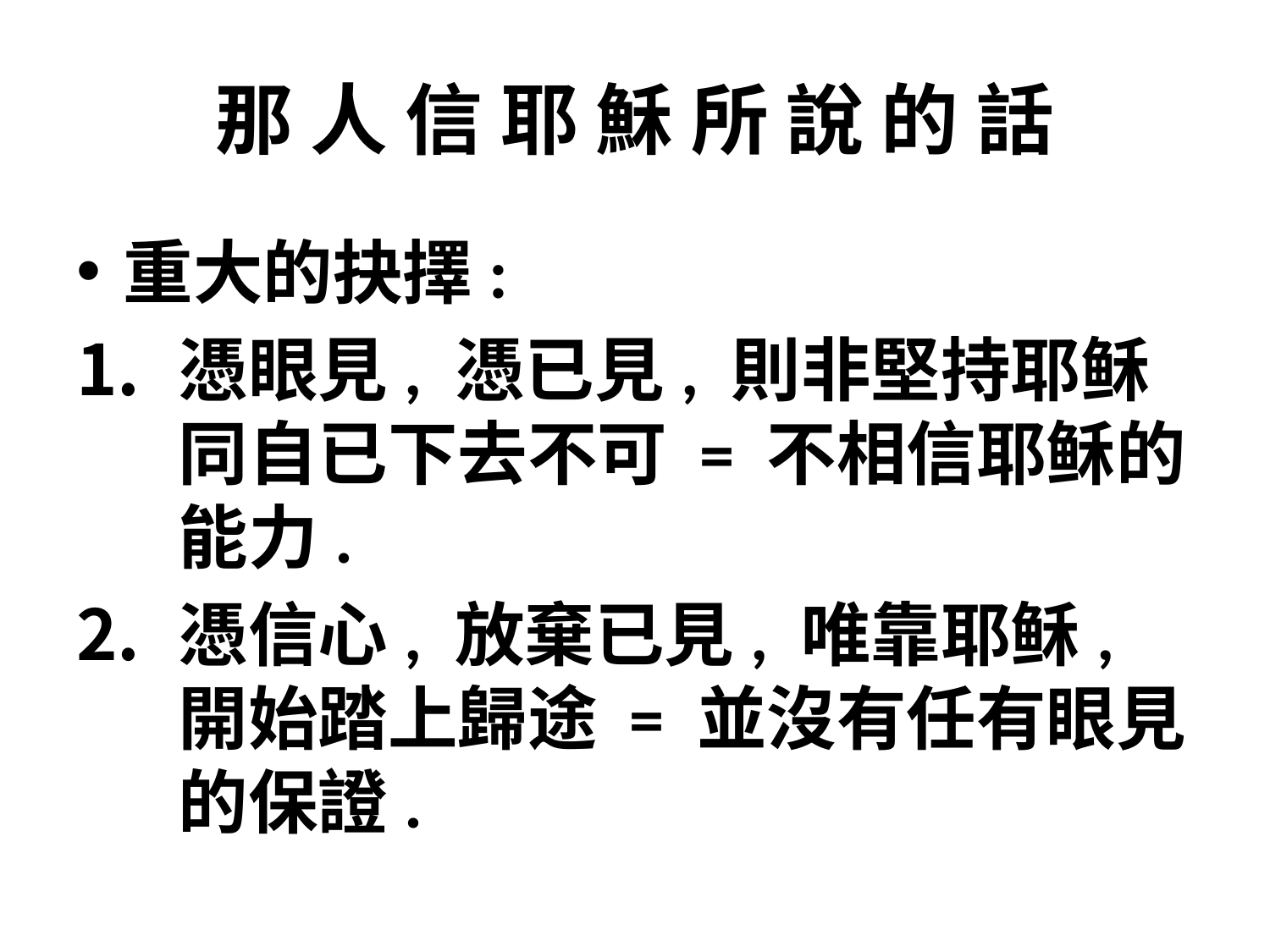

# 那 人 信 耶 穌 所 說 的 話
重大的抉擇:
憑眼見, 憑已見, 則非堅持耶稣同自已下去不可 = 不相信耶稣的能力.
憑信心, 放棄已見, 唯靠耶稣, 開始踏上歸途 = 並沒有任有眼見的保證.